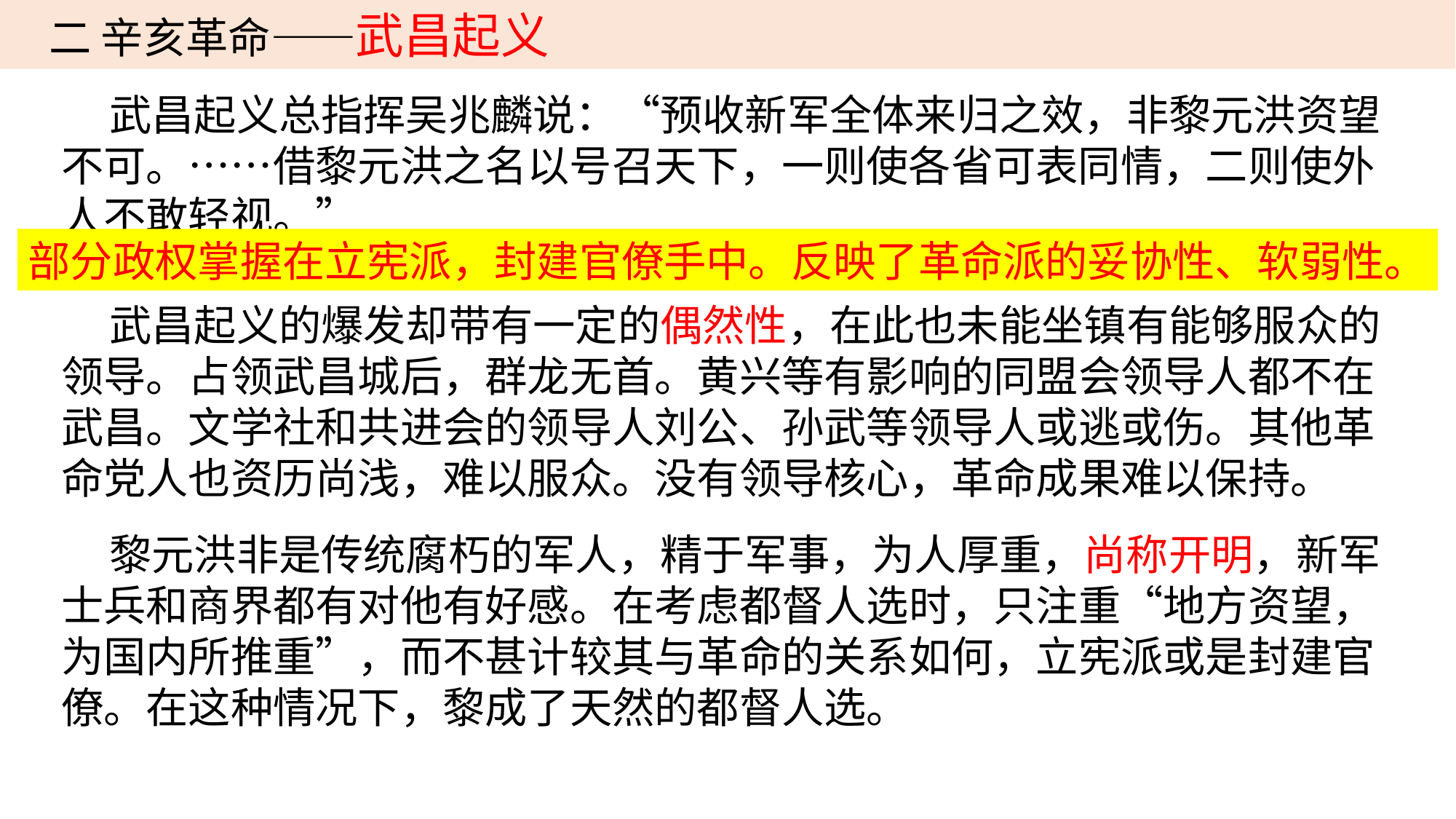

二 辛亥革命——武昌起义
    武昌起义总指挥吴兆麟说：“预收新军全体来归之效，非黎元洪资望不可。……借黎元洪之名以号召天下，一则使各省可表同情，二则使外人不敢轻视。”
部分政权掌握在立宪派，封建官僚手中。反映了革命派的妥协性、软弱性。
    武昌起义的爆发却带有一定的偶然性，在此也未能坐镇有能够服众的领导。占领武昌城后，群龙无首。黄兴等有影响的同盟会领导人都不在武昌。文学社和共进会的领导人刘公、孙武等领导人或逃或伤。其他革命党人也资历尚浅，难以服众。没有领导核心，革命成果难以保持。
    黎元洪非是传统腐朽的军人，精于军事，为人厚重，尚称开明，新军士兵和商界都有对他有好感。在考虑都督人选时，只注重“地方资望，为国内所推重”，而不甚计较其与革命的关系如何，立宪派或是封建官僚。在这种情况下，黎成了天然的都督人选。